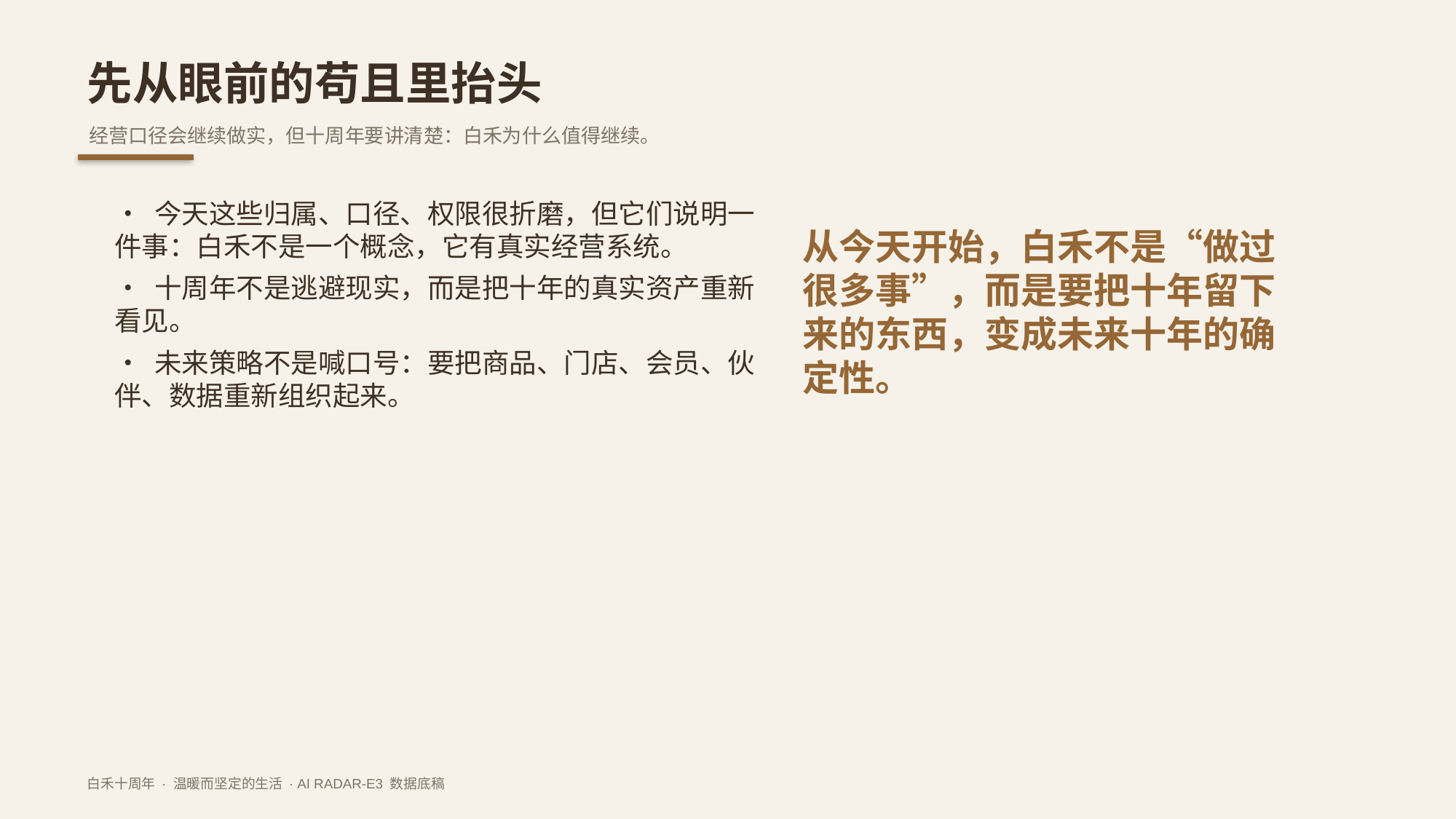

先从眼前的苟且里抬头
经营口径会继续做实，但十周年要讲清楚：白禾为什么值得继续。

• 今天这些归属、口径、权限很折磨，但它们说明一件事：白禾不是一个概念，它有真实经营系统。
• 十周年不是逃避现实，而是把十年的真实资产重新看见。
• 未来策略不是喊口号：要把商品、门店、会员、伙伴、数据重新组织起来。
从今天开始，白禾不是“做过很多事”，而是要把十年留下来的东西，变成未来十年的确定性。
白禾十周年 · 温暖而坚定的生活 · AI RADAR-E3 数据底稿